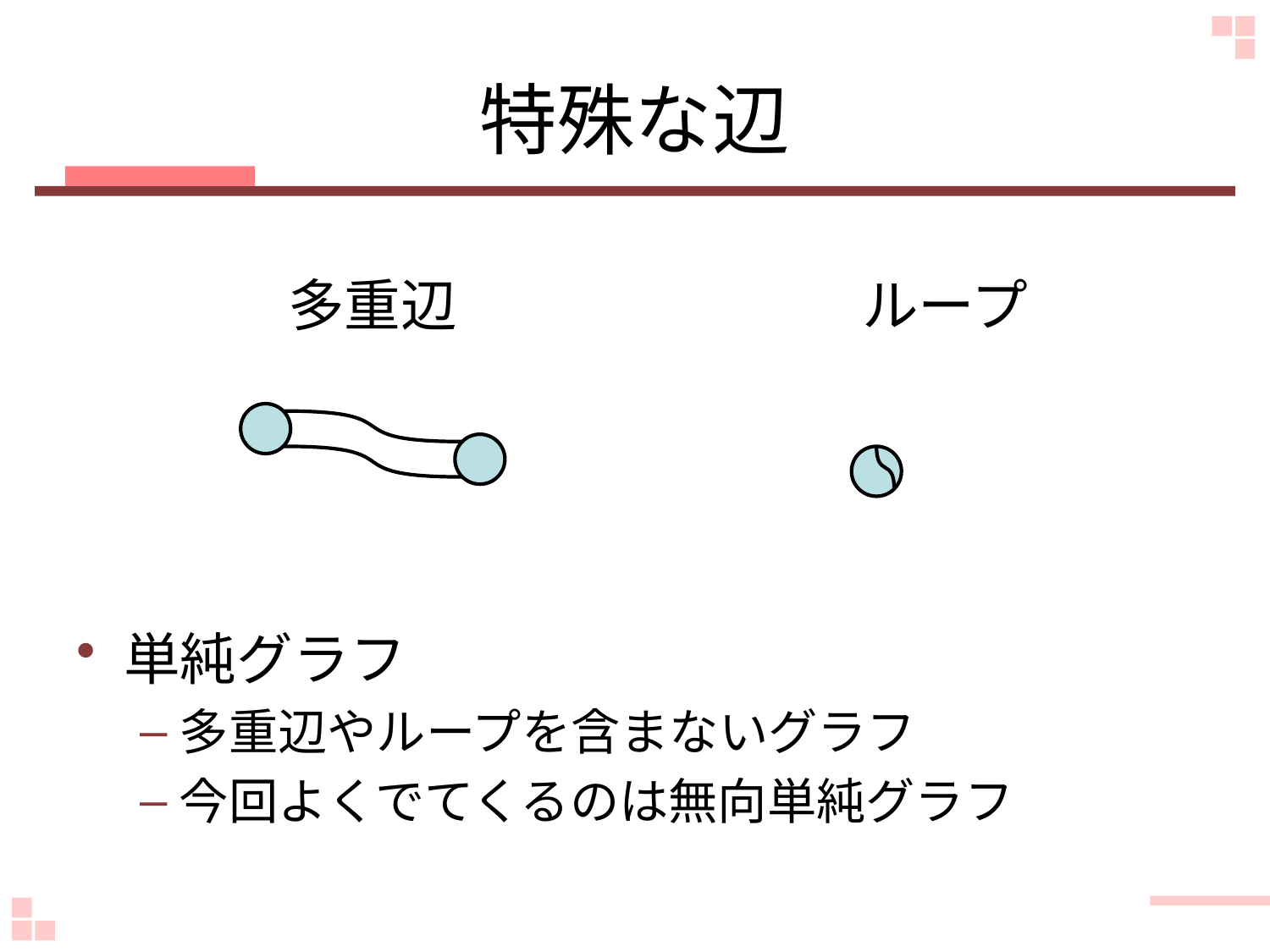

# 特殊な辺

単純グラフ
多重辺やループを含まないグラフ
今回よくでてくるのは無向単純グラフ
多重辺
ループ